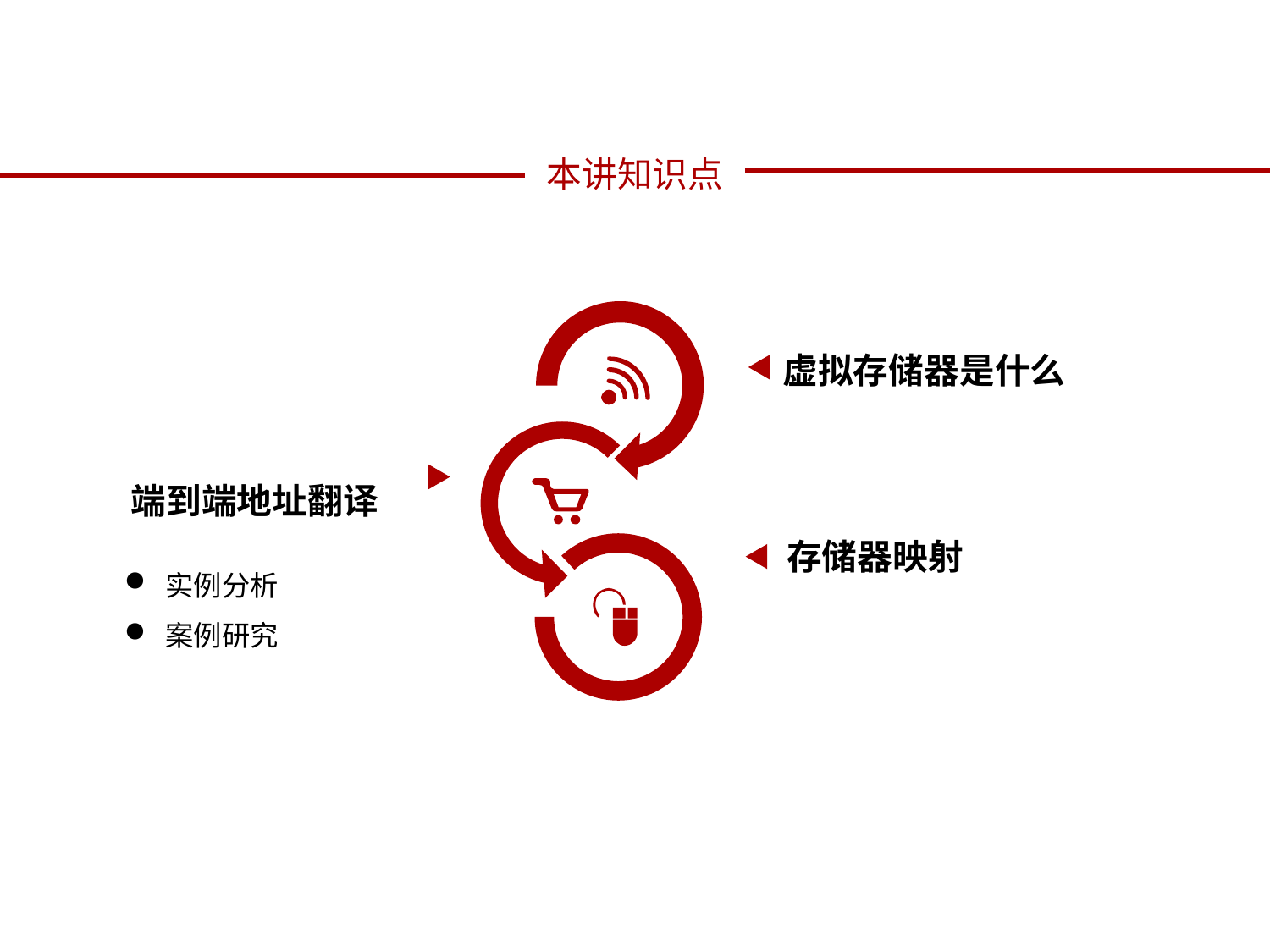

本讲知识点

虚拟存储器是什么

端到端地址翻译

存储器映射

 实例分析
 案例研究